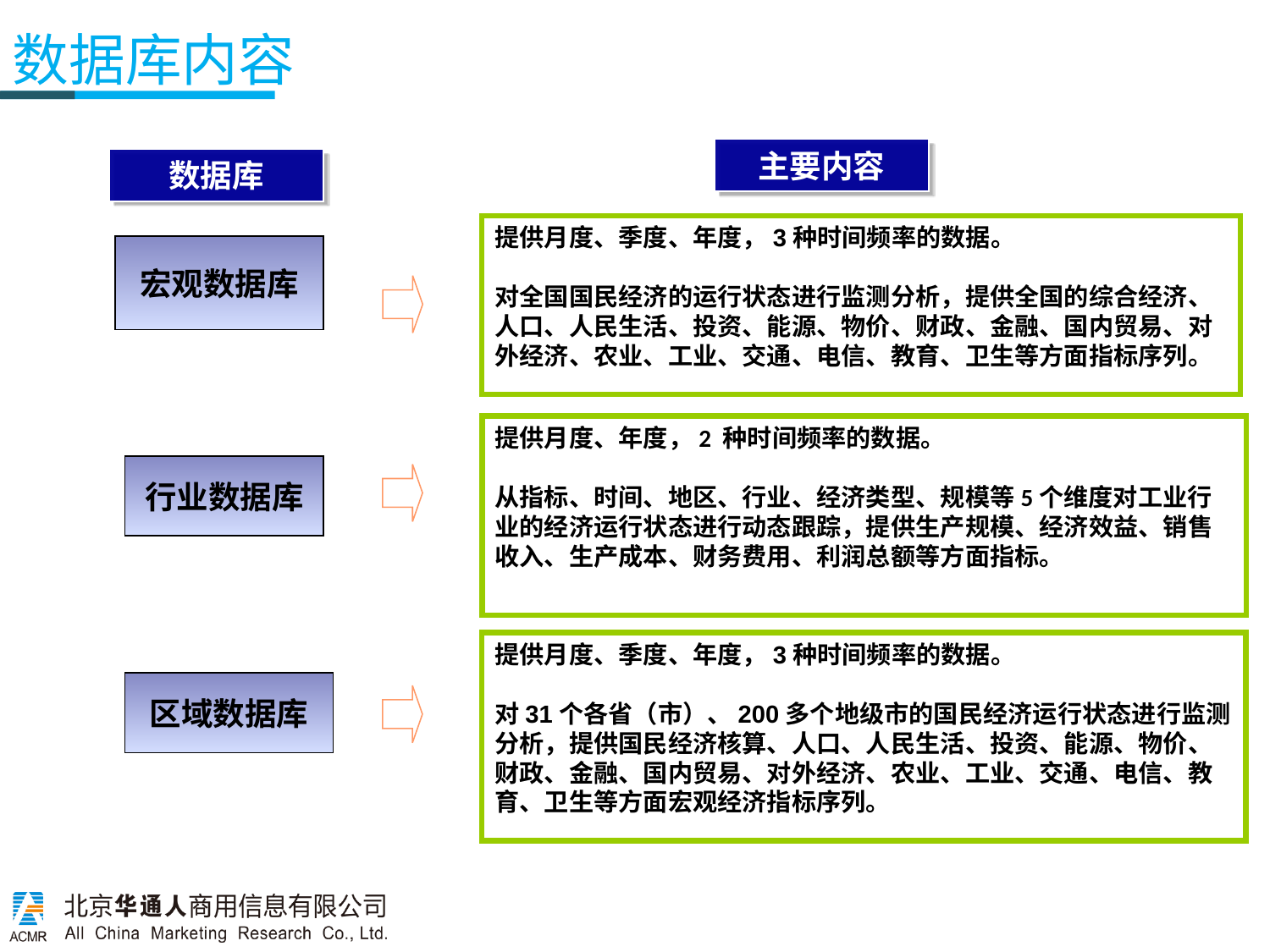

数据库内容

主要内容
数据库
提供月度、季度、年度，3种时间频率的数据。

对全国国民经济的运行状态进行监测分析，提供全国的综合经济、人口、人民生活、投资、能源、物价、财政、金融、国内贸易、对外经济、农业、工业、交通、电信、教育、卫生等方面指标序列。

宏观数据库

提供月度、年度，2 种时间频率的数据。

从指标、时间、地区、行业、经济类型、规模等5个维度对工业行业的经济运行状态进行动态跟踪，提供生产规模、经济效益、销售收入、生产成本、财务费用、利润总额等方面指标。

行业数据库

提供月度、季度、年度，3种时间频率的数据。

对31个各省（市）、200多个地级市的国民经济运行状态进行监测分析，提供国民经济核算、人口、人民生活、投资、能源、物价、财政、金融、国内贸易、对外经济、农业、工业、交通、电信、教育、卫生等方面宏观经济指标序列。
区域数据库